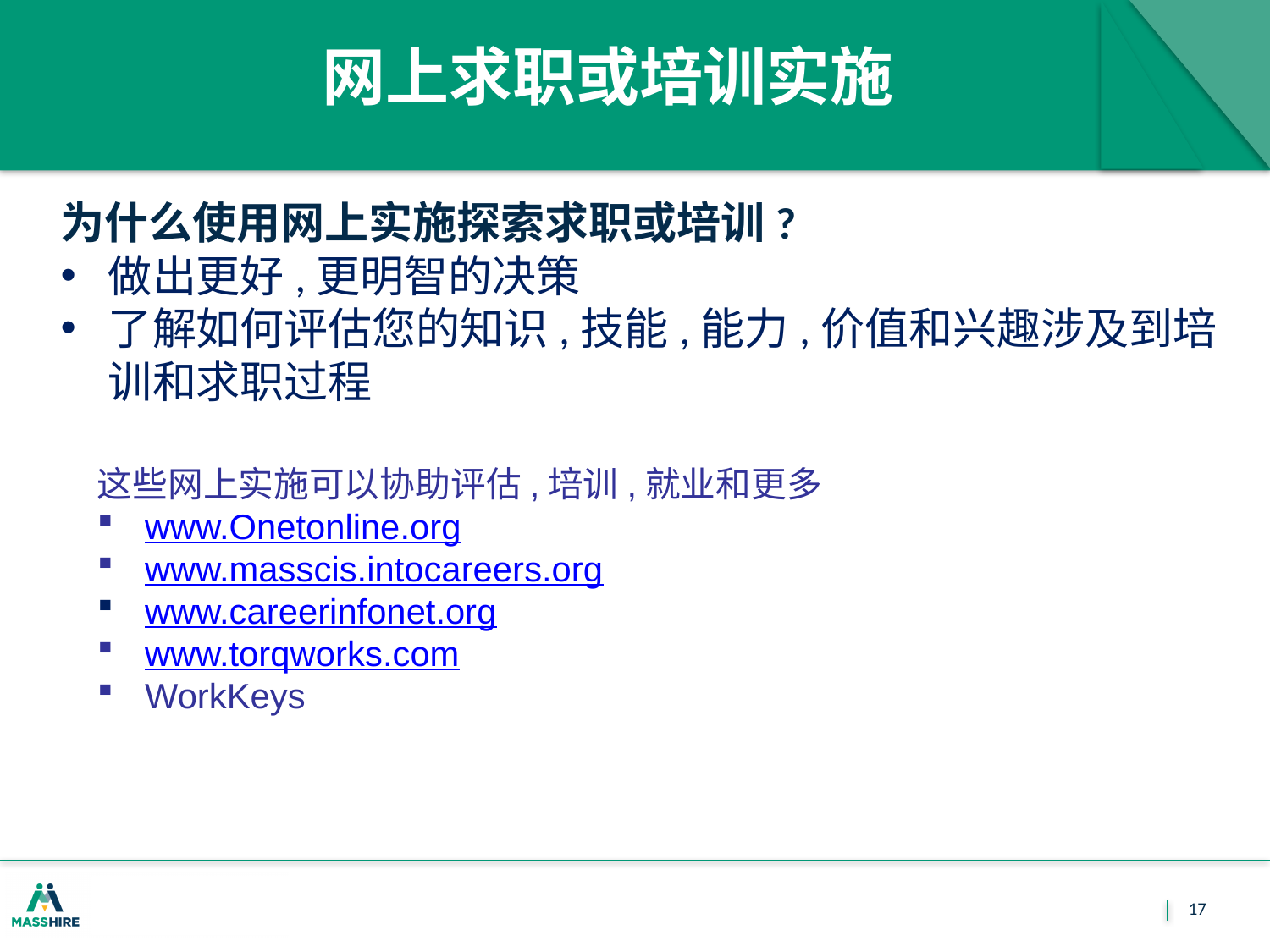

# 网上求职或培训实施
为什么使用网上实施探索求职或培训?
做出更好,更明智的决策
了解如何评估您的知识,技能,能力,价值和兴趣涉及到培训和求职过程
这些网上实施可以协助评估,培训,就业和更多
www.Onetonline.org
www.masscis.intocareers.org
www.careerinfonet.org
www.torqworks.com
WorkKeys

17